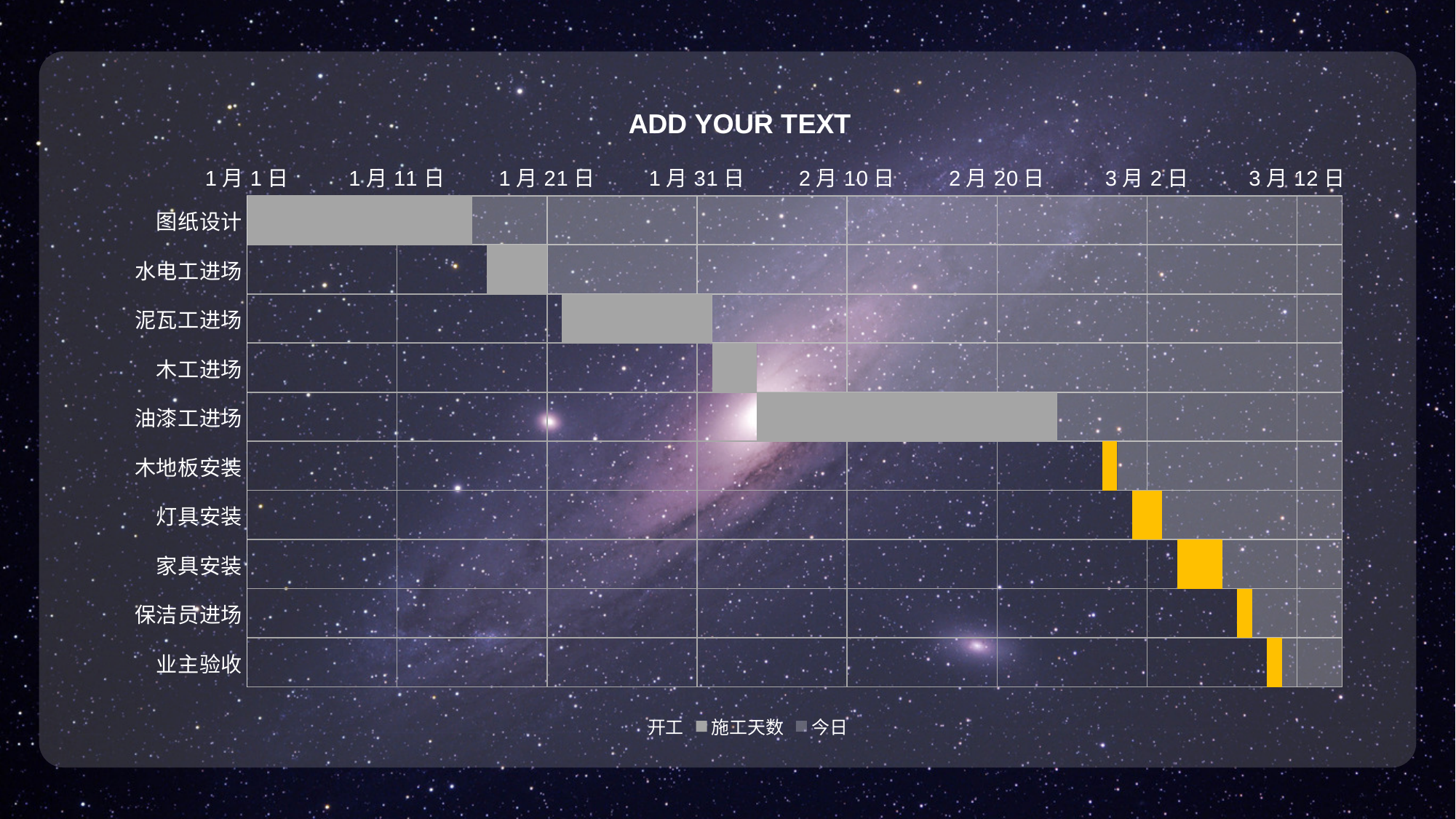

### Chart: ADD YOUR TEXT

| Category | 开工 | 施工天数 | 今日 |
|---|---|---|---|
| 图纸设计 | 41640.0 | 15.0 | 41690.0 |
| 水电工进场 | 41656.0 | 4.0 | 41690.0 |
| 泥瓦工进场 | 41661.0 | 10.0 | 41690.0 |
| 木工进场 | 41671.0 | 3.0 | 41690.0 |
| 油漆工进场 | 41674.0 | 20.0 | 41690.0 |
| 木地板安装 | 41697.0 | 1.0 | 41690.0 |
| 灯具安装 | 41699.0 | 2.0 | 41690.0 |
| 家具安装 | 41702.0 | 3.0 | 41690.0 |
| 保洁员进场 | 41706.0 | 1.0 | 41690.0 |
| 业主验收 | 41708.0 | 1.0 | 41690.0 |